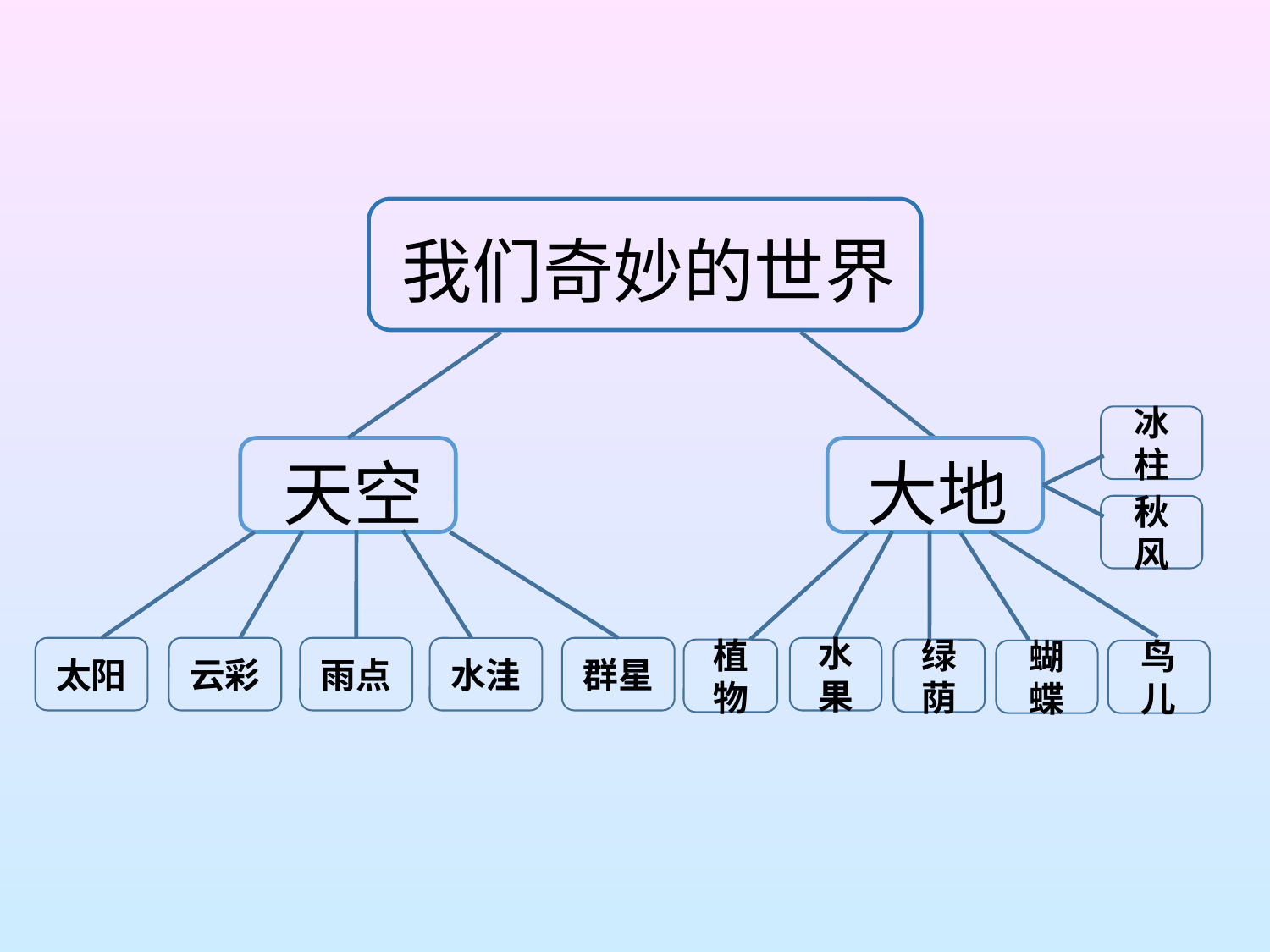

我们奇妙的世界

天空

大地
冰柱
秋风
太阳
云彩
雨点
群星
水果
水洼
植物
绿荫
蝴蝶
鸟儿